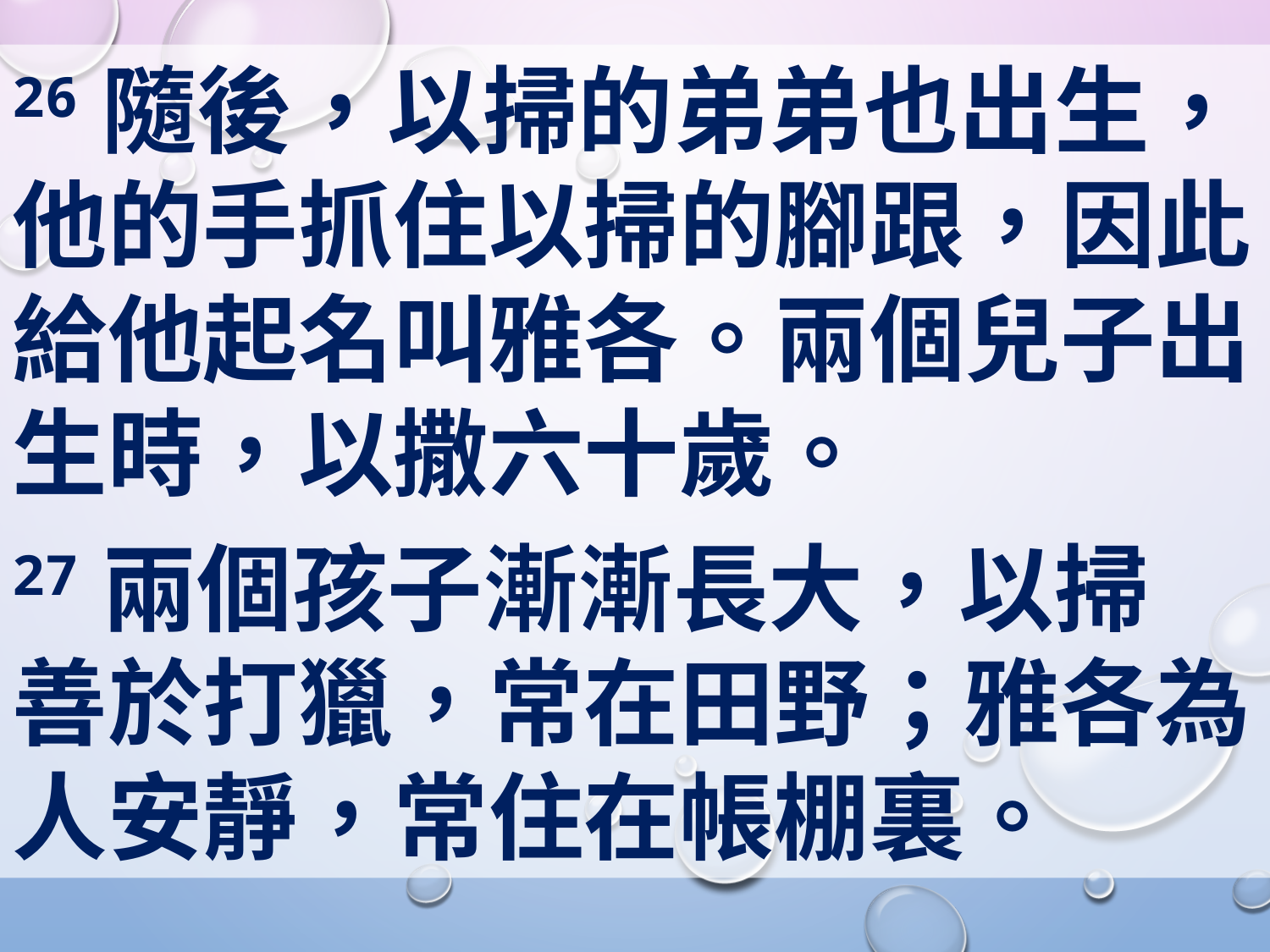

26隨後，以掃的弟弟也出生，他的手抓住以掃的腳跟，因此給他起名叫雅各。兩個兒子出生時，以撒六十歲。
27兩個孩子漸漸長大，以掃 善於打獵，常在田野；雅各為人安靜，常住在帳棚裏。